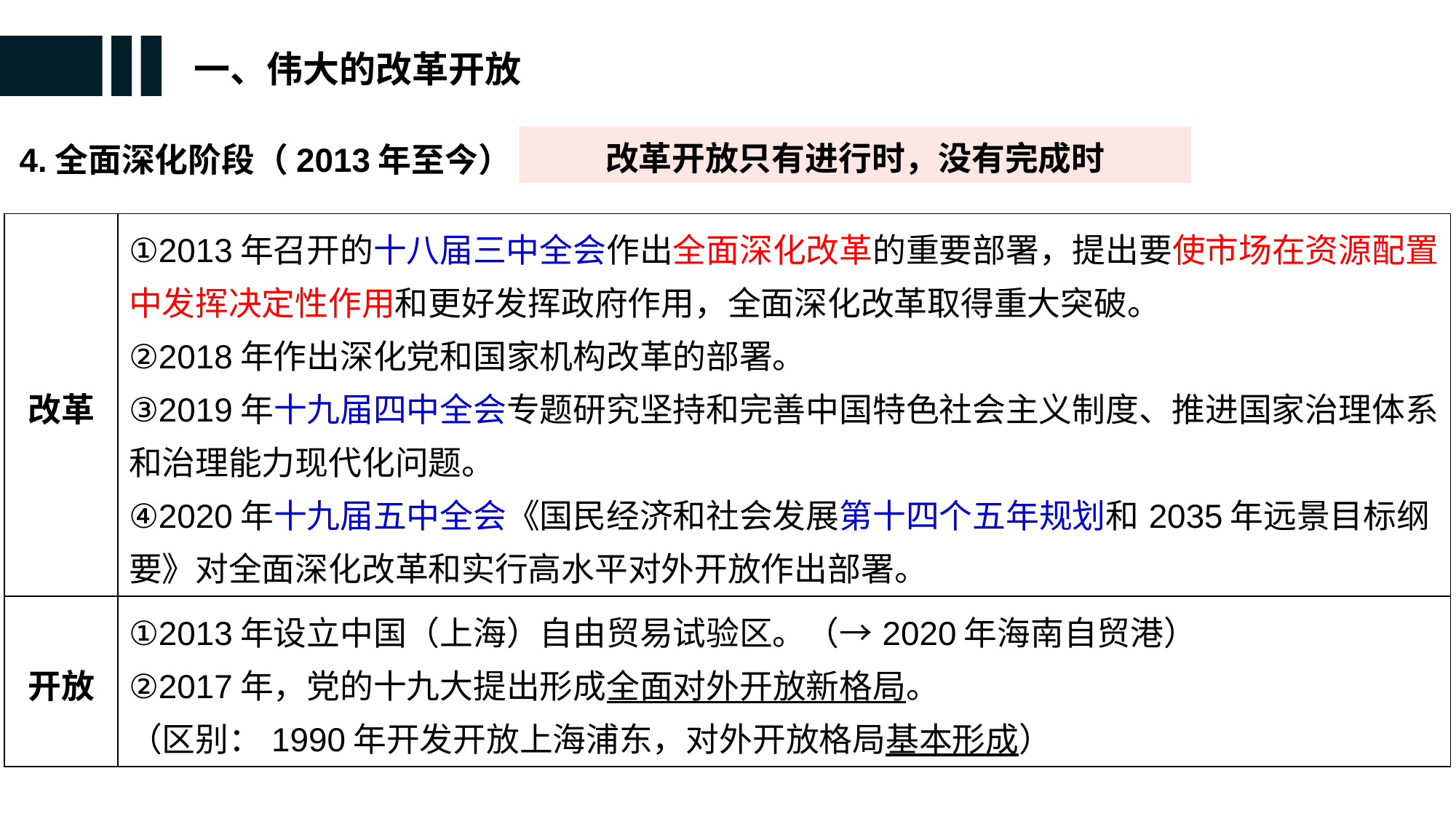

一、伟大的改革开放
改革开放只有进行时，没有完成时
4.全面深化阶段（2013年至今）
| 改革 | ①2013年召开的十八届三中全会作出全面深化改革的重要部署，提出要使市场在资源配置中发挥决定性作用和更好发挥政府作用，全面深化改革取得重大突破。 ②2018年作出深化党和国家机构改革的部署。 ③2019年十九届四中全会专题研究坚持和完善中国特色社会主义制度、推进国家治理体系和治理能力现代化问题。 ④2020年十九届五中全会《国民经济和社会发展第十四个五年规划和2035年远景目标纲要》对全面深化改革和实行高水平对外开放作出部署。 |
| --- | --- |
| 开放 | ①2013年设立中国（上海）自由贸易试验区。（→2020年海南自贸港） ②2017年，党的十九大提出形成全面对外开放新格局。 （区别：1990年开发开放上海浦东，对外开放格局基本形成） |